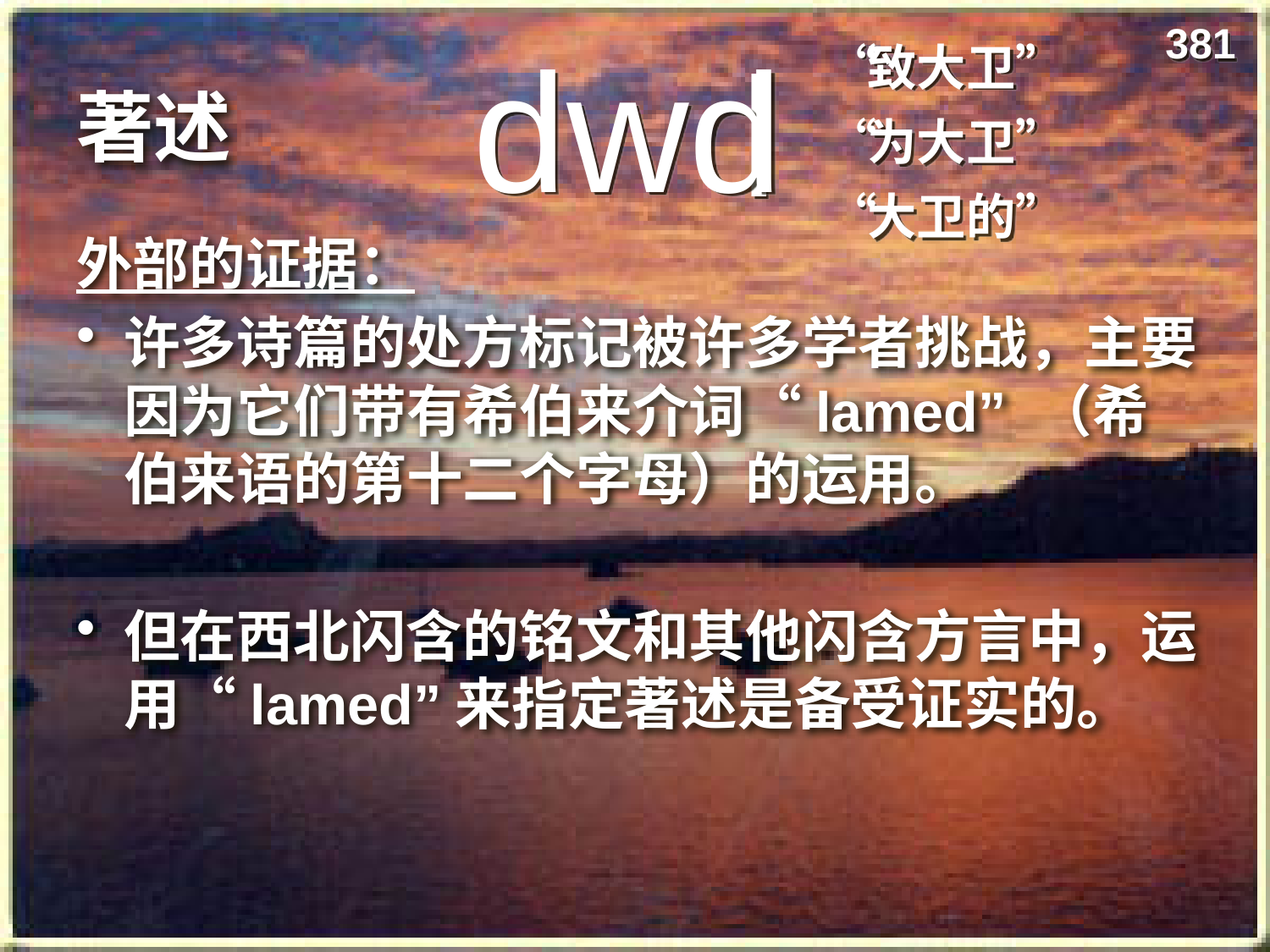

381
dwd
l
“致大卫”
# 著述
“为大卫”
“大卫的”
外部的证据：
许多诗篇的处方标记被许多学者挑战，主要因为它们带有希伯来介词“lamed” （希伯来语的第十二个字母）的运用。

但在西北闪含的铭文和其他闪含方言中，运用“lamed”来指定著述是备受证实的。